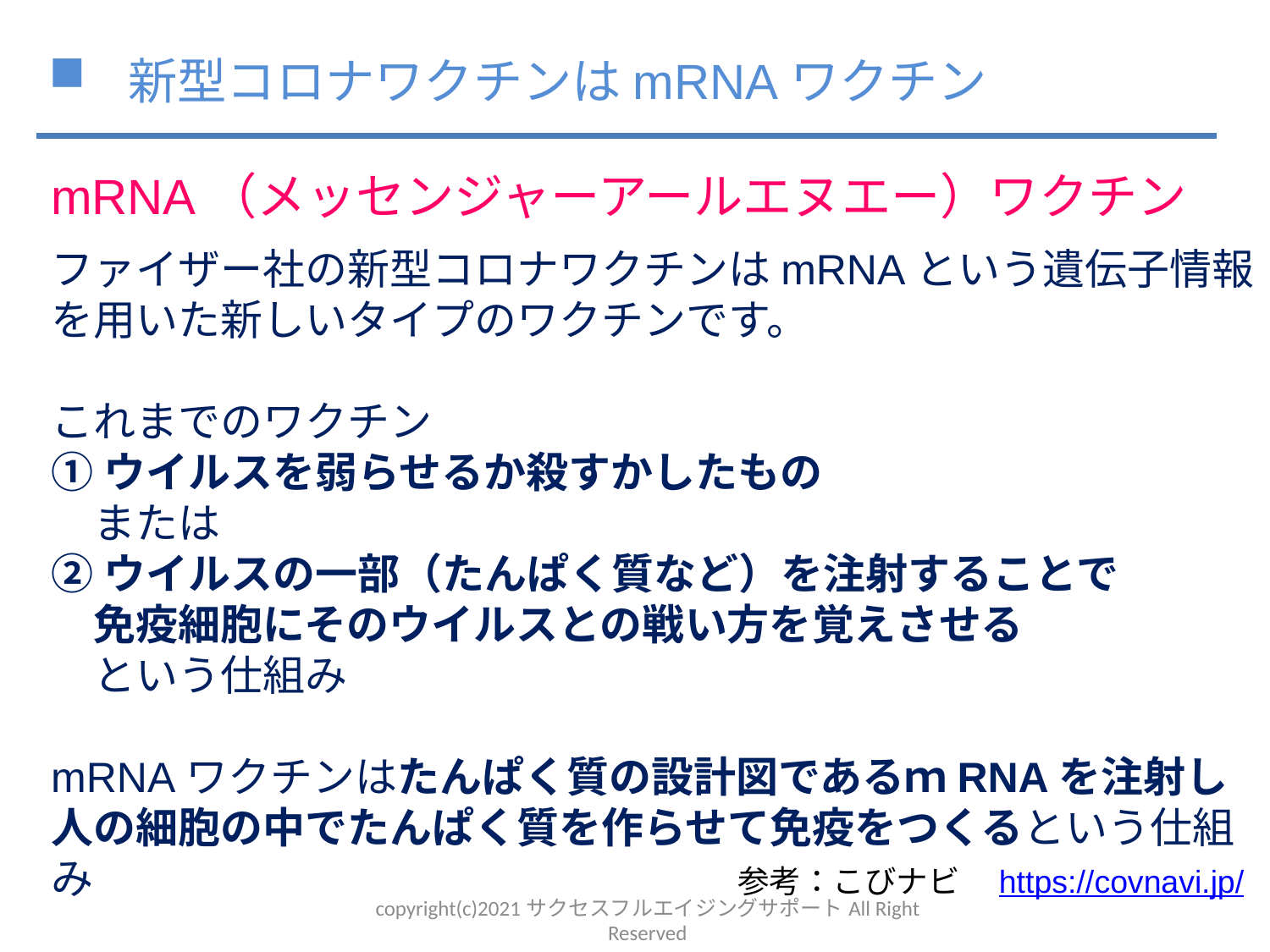

新型コロナワクチンはmRNAワクチン
mRNA（メッセンジャーアールエヌエー）ワクチン
ファイザー社の新型コロナワクチンはmRNAという遺伝子情報を用いた新しいタイプのワクチンです。

これまでのワクチン
①ウイルスを弱らせるか殺すかしたもの
　または
②ウイルスの一部（たんぱく質など）を注射することで
　免疫細胞にそのウイルスとの戦い方を覚えさせる
　という仕組み

mRNAワクチンはたんぱく質の設計図であるｍRNAを注射し人の細胞の中でたんぱく質を作らせて免疫をつくるという仕組み

参考：こびナビ　https://covnavi.jp/

copyright(c)2021サクセスフルエイジングサポートAll Right Reserved